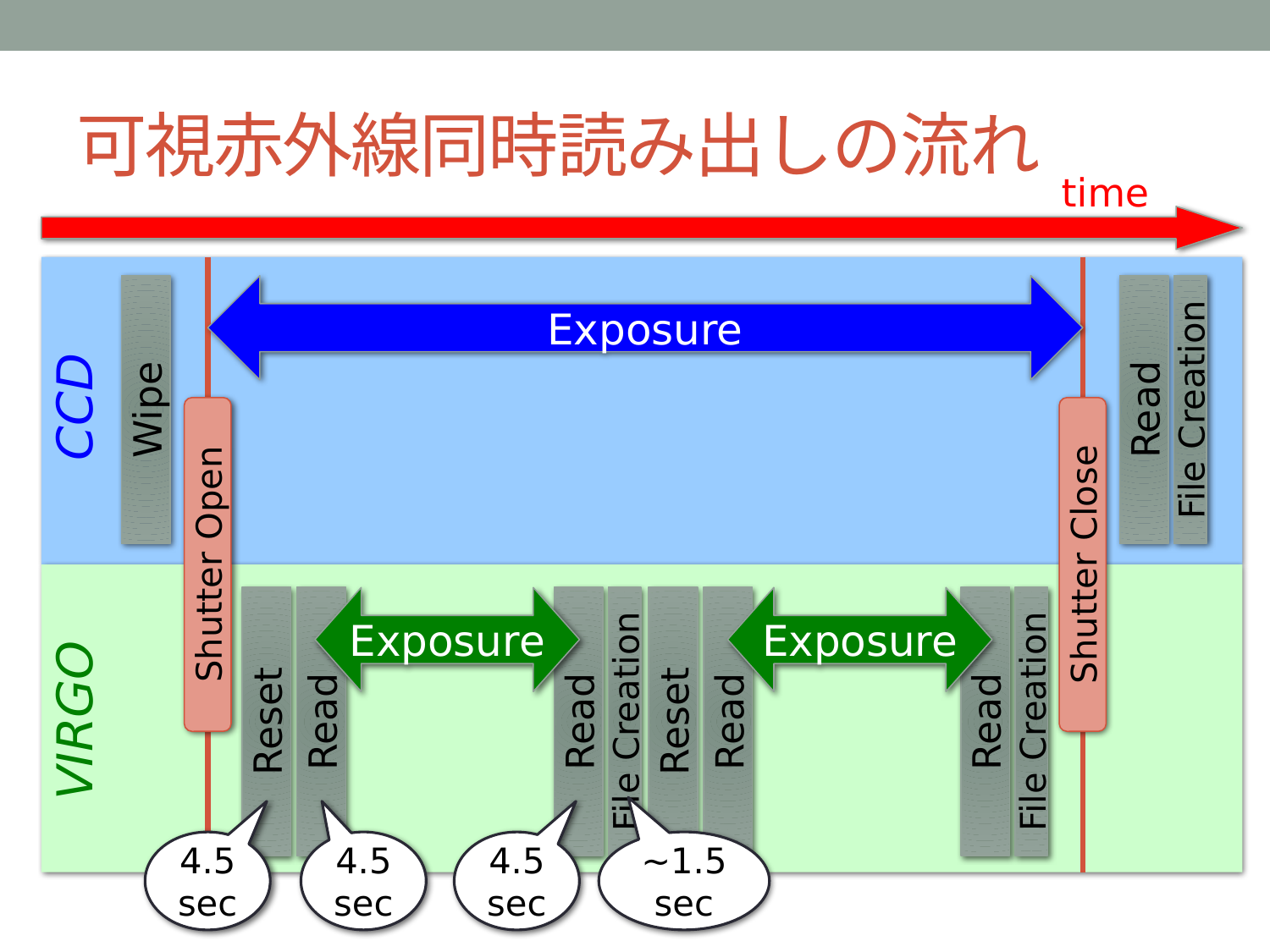

# 可視赤外線同時読み出しの流れ
time

Wipe
Exposure
Read
File Creation
CCD
Shutter Open
Shutter Close

Reset
Read
Exposure
Read
File Creation
Reset
Read
Exposure
Read
File Creation
VIRGO
4.5sec
4.5sec
4.5sec
~1.5sec